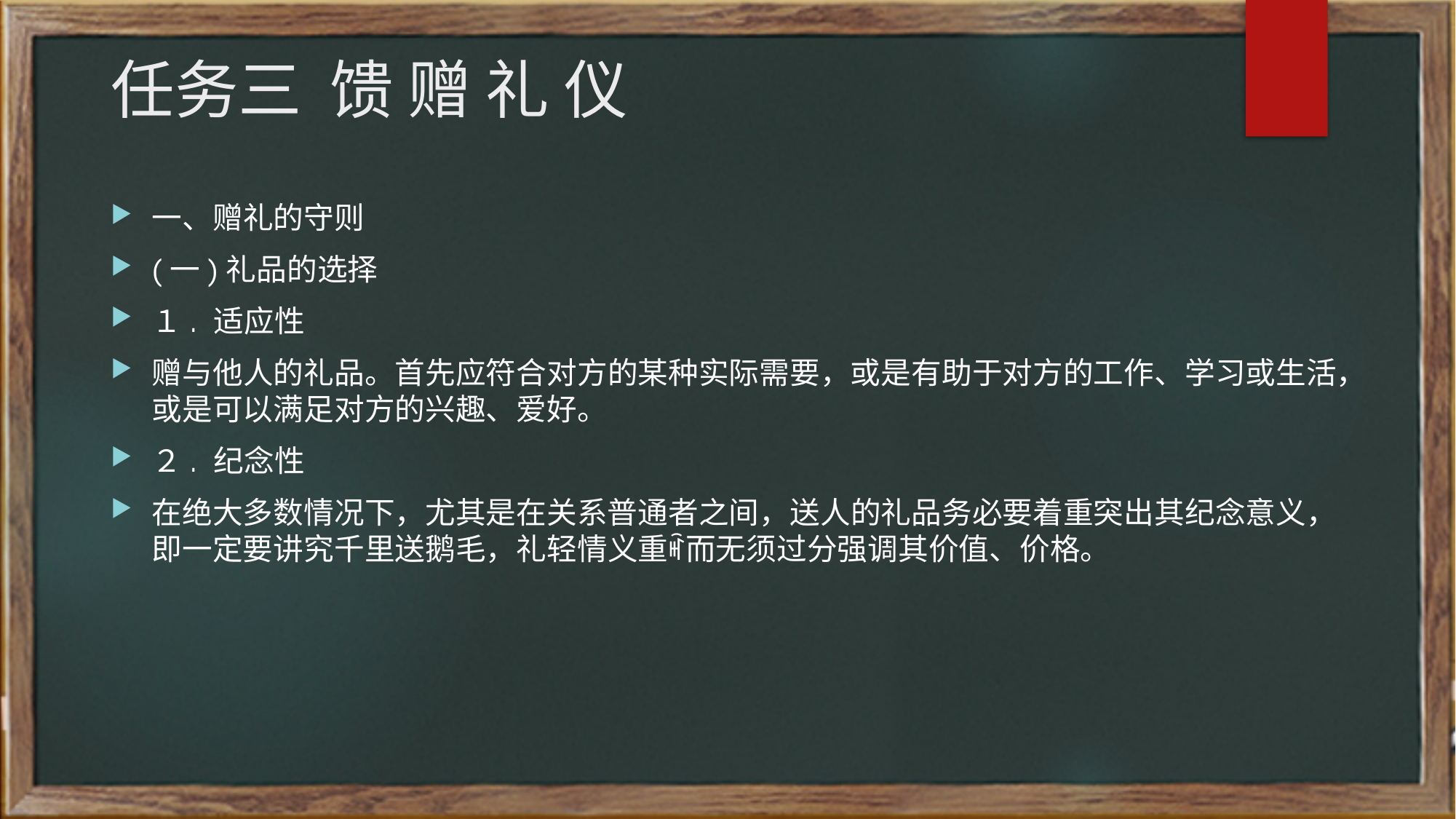

# 任务三  馈 赠 礼 仪
一、赠礼的守则
(一)礼品的选择
１. 适应性
赠与他人的礼品。首先应符合对方的某种实际需要，或是有助于对方的工作、学习或生活，或是可以满足对方的兴趣、爱好。
２. 纪念性
在绝大多数情况下，尤其是在关系普通者之间，送人的礼品务必要着重突出其纪念意义，即一定要讲究千里送鹅毛，礼轻情义重ꎬ而无须过分强调其价值、价格。